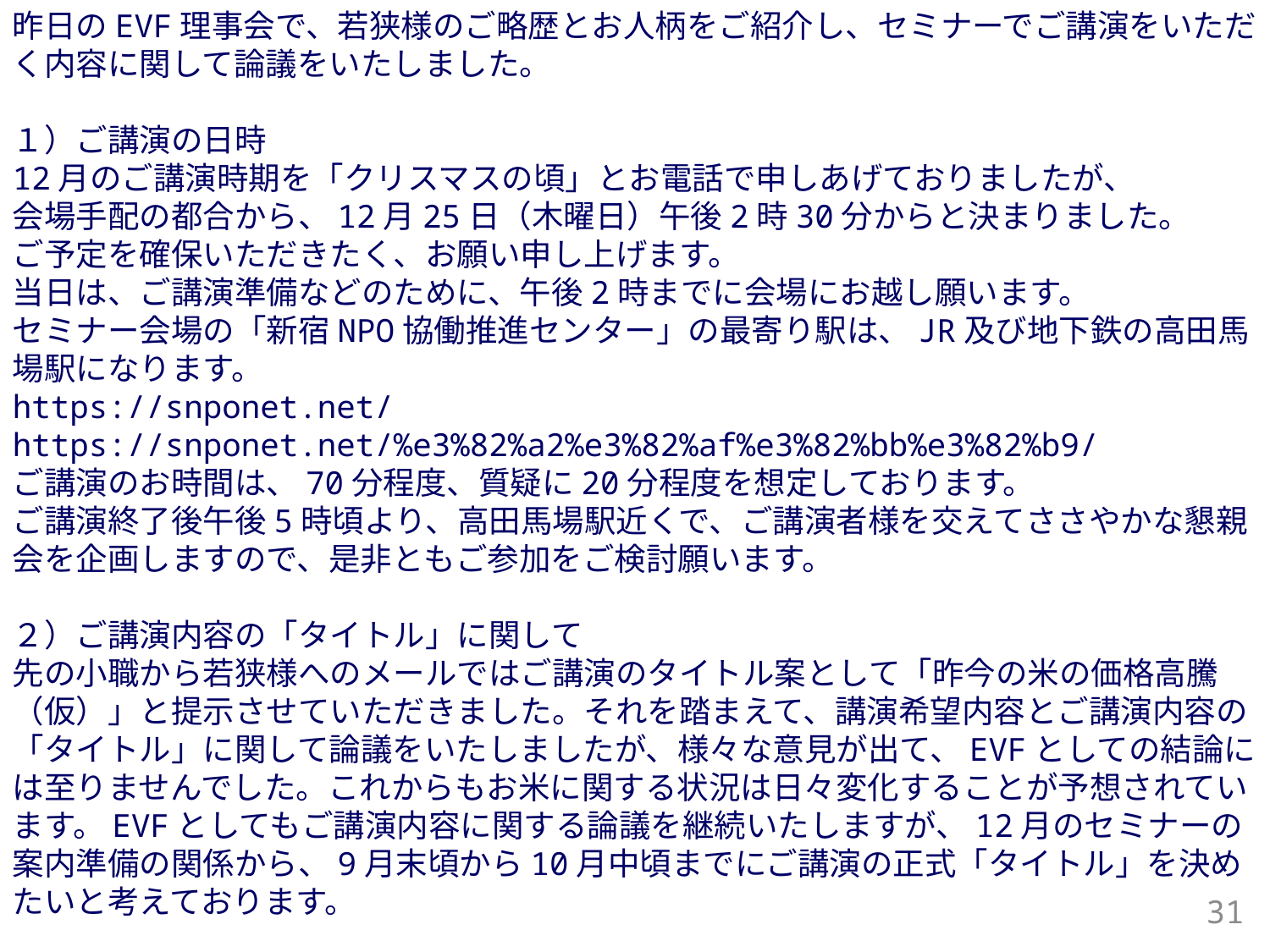

昨日のEVF理事会で、若狭様のご略歴とお人柄をご紹介し、セミナーでご講演をいただく内容に関して論議をいたしました。

１）ご講演の日時
12月のご講演時期を「クリスマスの頃」とお電話で申しあげておりましたが、
会場手配の都合から、12月25日（木曜日）午後2時30分からと決まりました。
ご予定を確保いただきたく、お願い申し上げます。
当日は、ご講演準備などのために、午後2時までに会場にお越し願います。
セミナー会場の「新宿NPO協働推進センター」の最寄り駅は、JR及び地下鉄の高田馬場駅になります。
https://snponet.net/
https://snponet.net/%e3%82%a2%e3%82%af%e3%82%bb%e3%82%b9/
ご講演のお時間は、70分程度、質疑に20分程度を想定しております。
ご講演終了後午後5時頃より、高田馬場駅近くで、ご講演者様を交えてささやかな懇親会を企画しますので、是非ともご参加をご検討願います。

２）ご講演内容の「タイトル」に関して
先の小職から若狭様へのメールではご講演のタイトル案として「昨今の米の価格高騰（仮）」と提示させていただきました。それを踏まえて、講演希望内容とご講演内容の「タイトル」に関して論議をいたしましたが、様々な意見が出て、EVFとしての結論には至りませんでした。これからもお米に関する状況は日々変化することが予想されています。EVFとしてもご講演内容に関する論議を継続いたしますが、12月のセミナーの案内準備の関係から、9月末頃から10月中頃までにご講演の正式「タイトル」を決めたいと考えております。
31